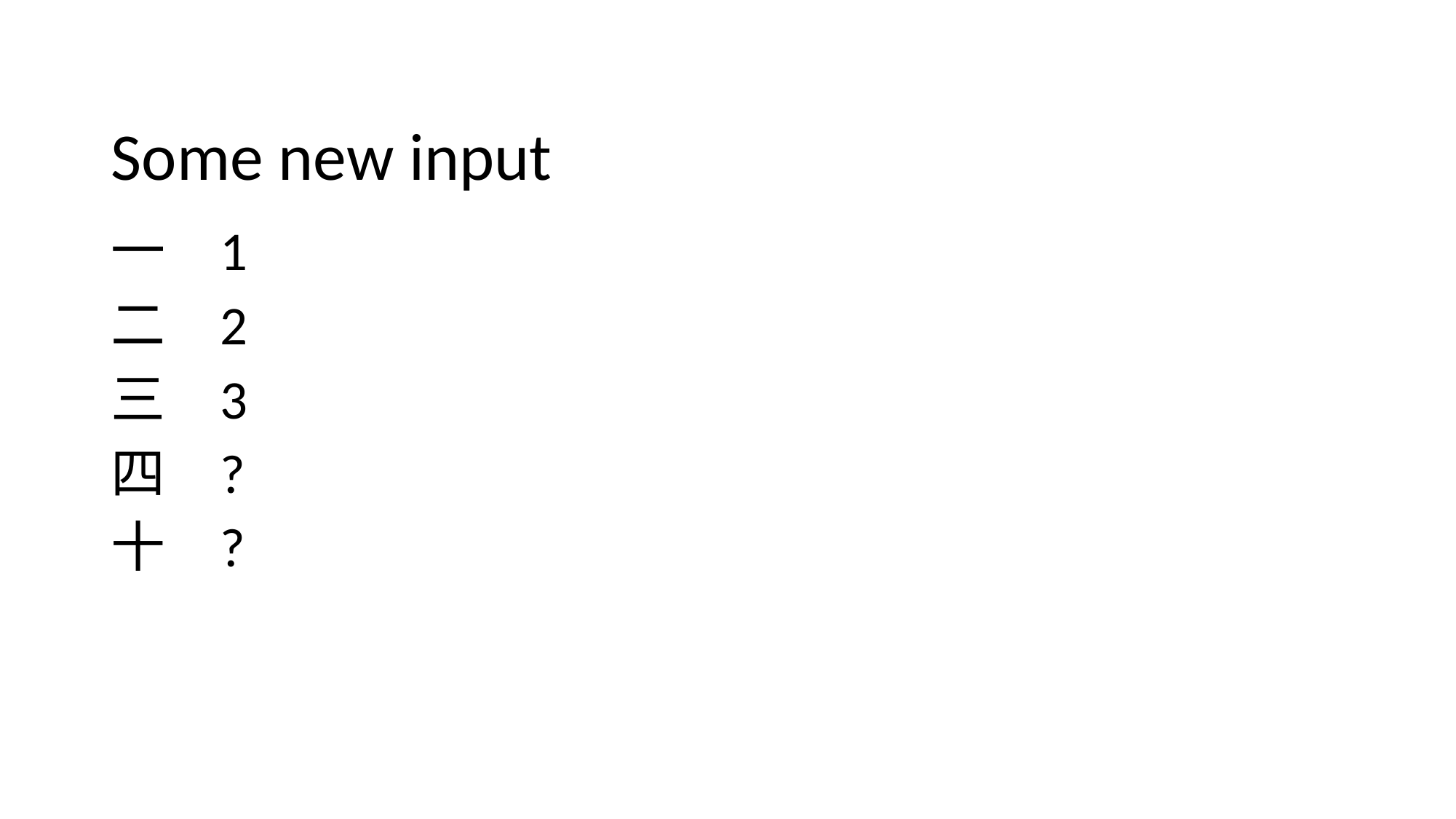

# Some new input
一	1
二	2
三	3
四	?
十	?